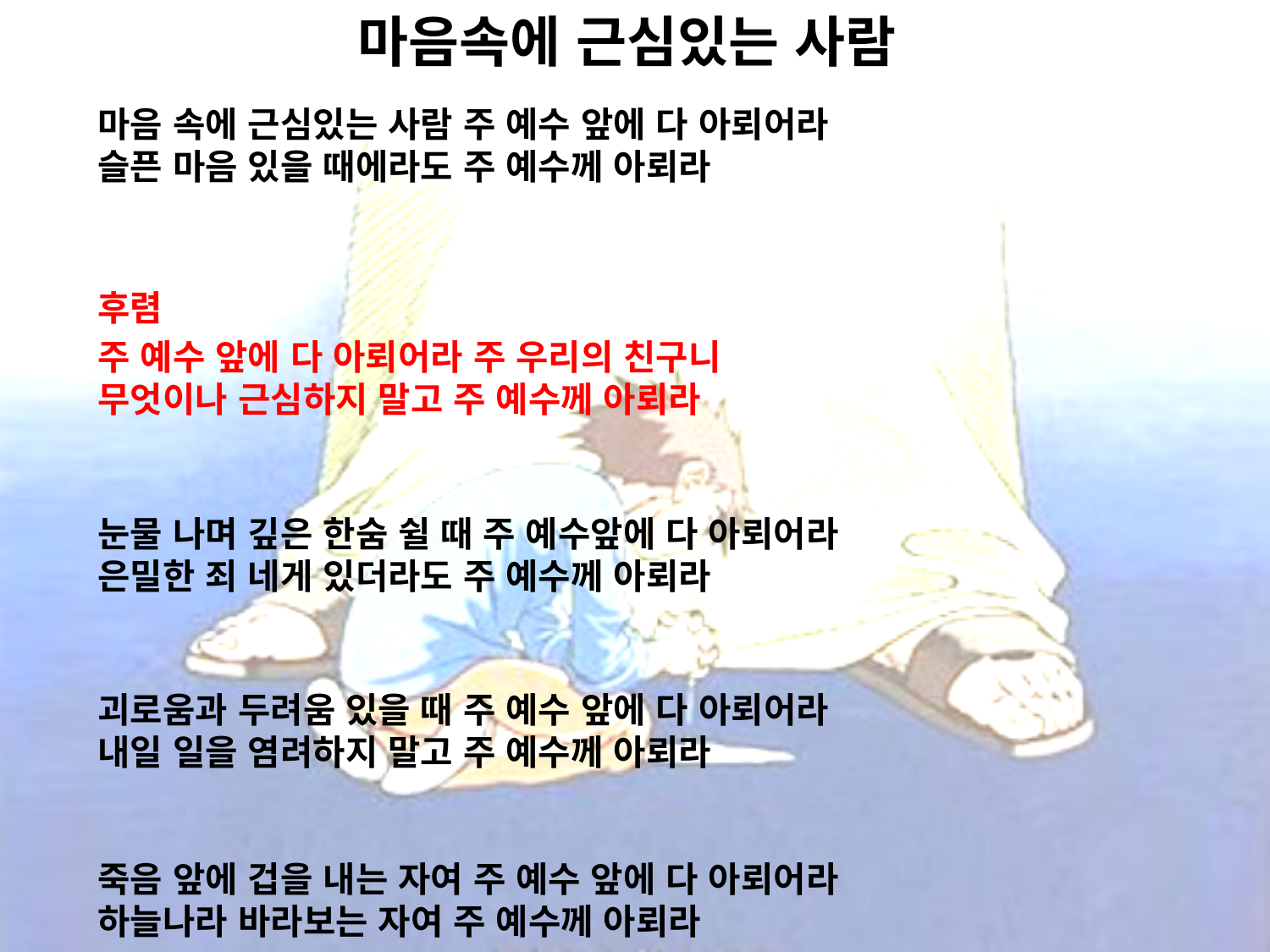

# 마음속에 근심있는 사람
마음 속에 근심있는 사람 주 예수 앞에 다 아뢰어라
슬픈 마음 있을 때에라도 주 예수께 아뢰라

후렴
주 예수 앞에 다 아뢰어라 주 우리의 친구니
무엇이나 근심하지 말고 주 예수께 아뢰라
눈물 나며 깊은 한숨 쉴 때 주 예수앞에 다 아뢰어라
은밀한 죄 네게 있더라도 주 예수께 아뢰라
괴로움과 두려움 있을 때 주 예수 앞에 다 아뢰어라
내일 일을 염려하지 말고 주 예수께 아뢰라
죽음 앞에 겁을 내는 자여 주 예수 앞에 다 아뢰어라
하늘나라 바라보는 자여 주 예수께 아뢰라